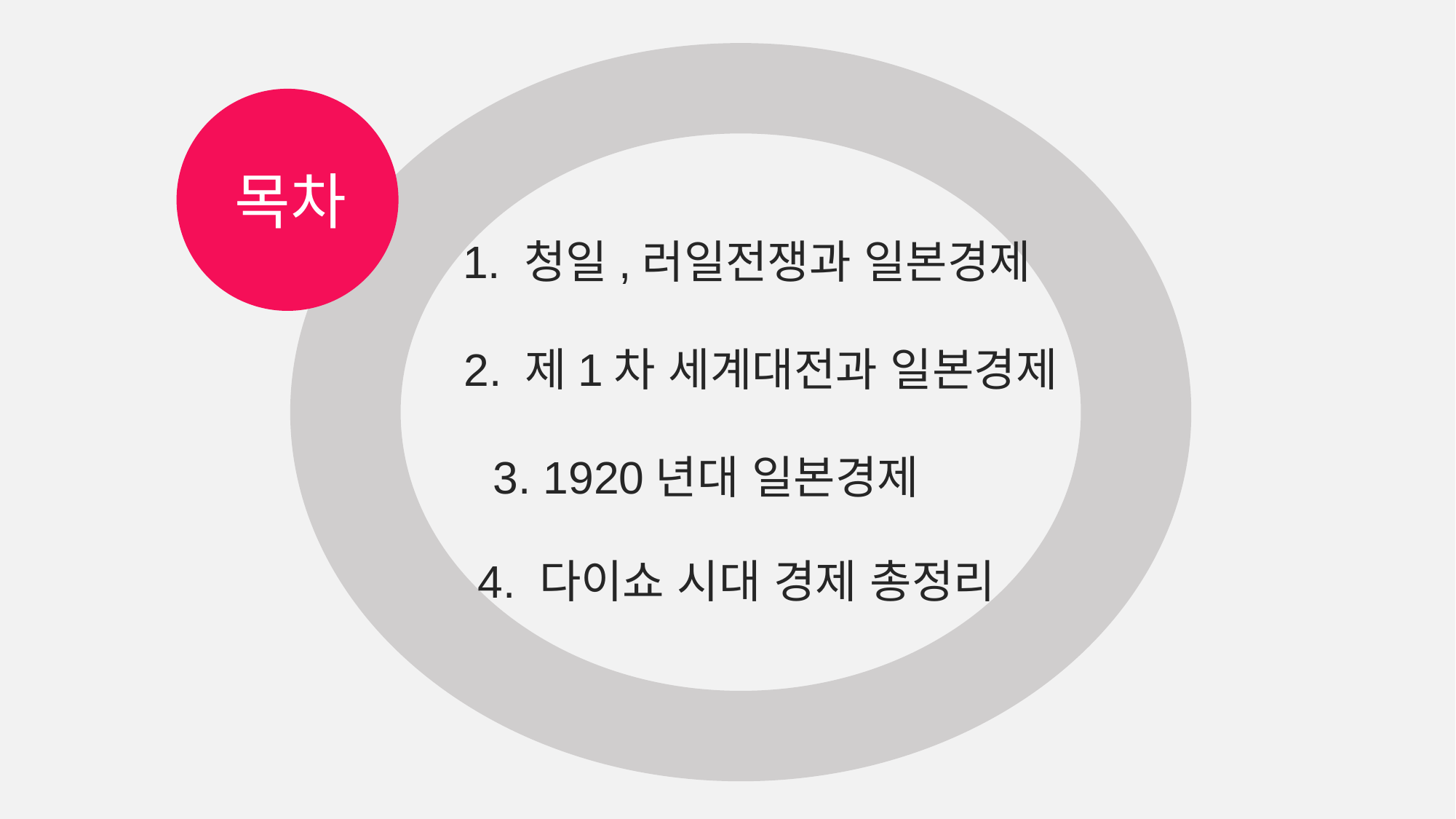

목차
1. 청일,러일전쟁과 일본경제
2. 제1차 세계대전과 일본경제
3. 1920년대 일본경제
4. 다이쇼 시대 경제 총정리